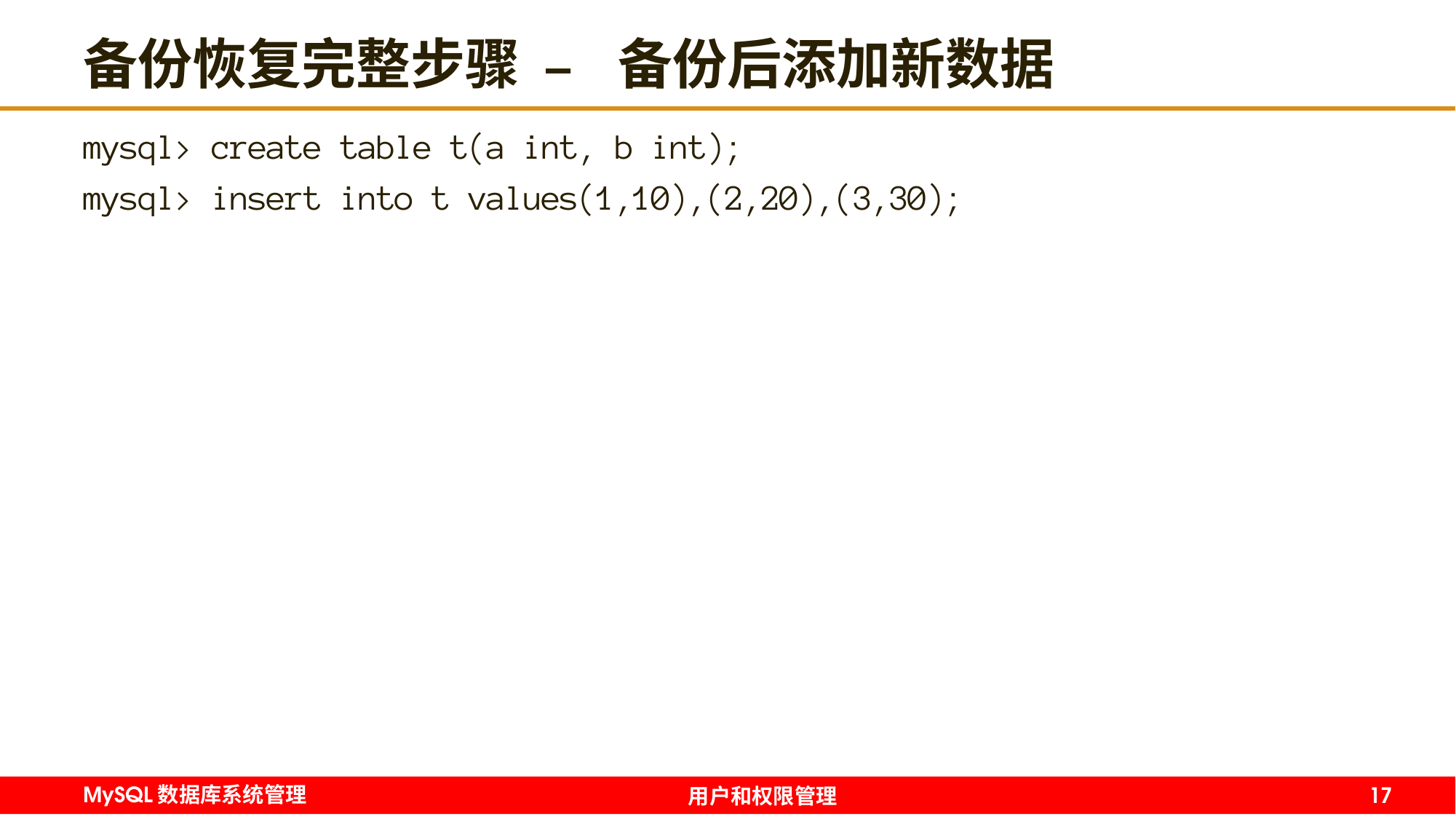

# 备份恢复完整步骤 - 备份后添加新数据
mysql> create table t(a int, b int);
mysql> insert into t values(1,10),(2,20),(3,30);